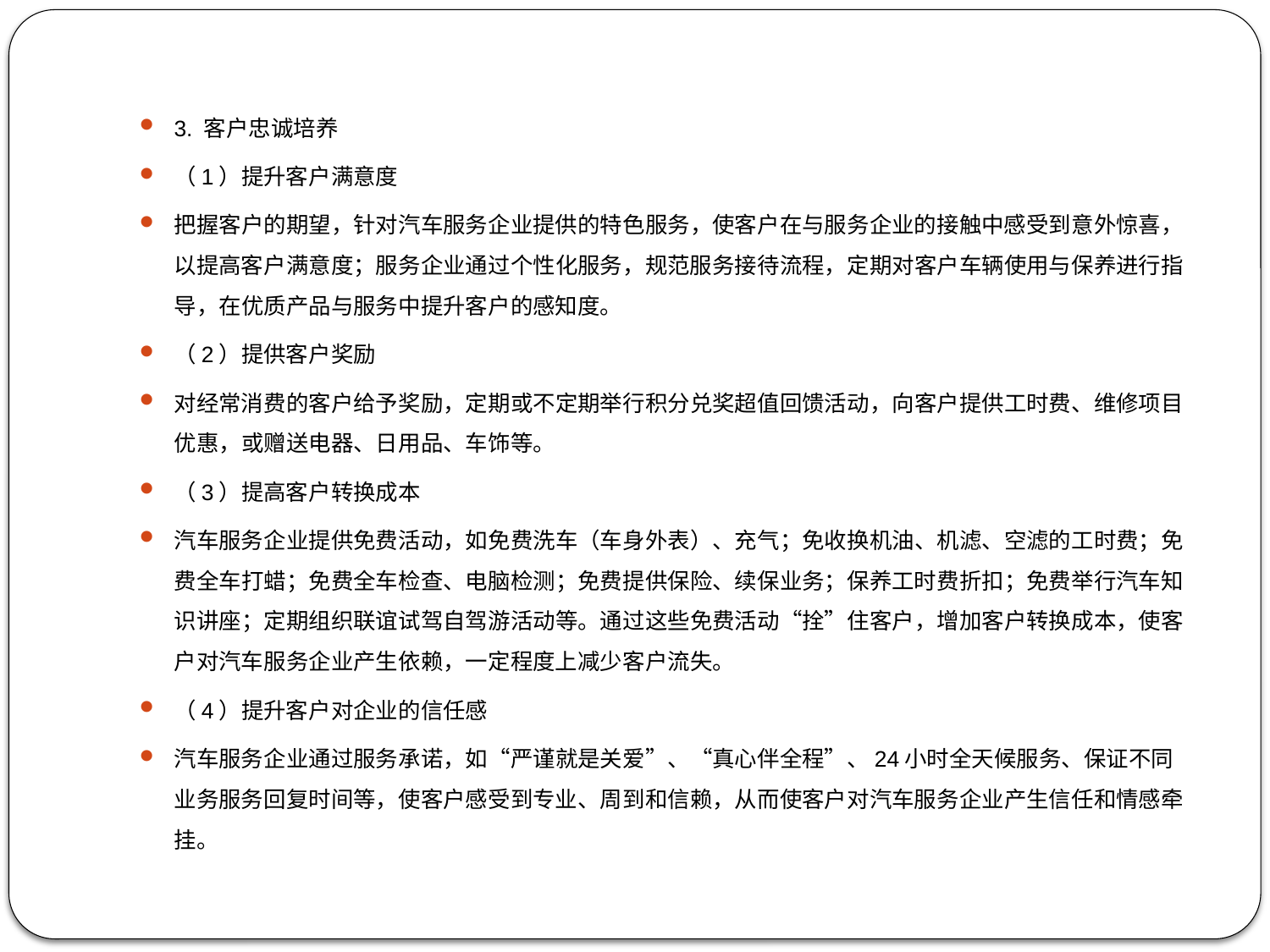

3. 客户忠诚培养
（1）提升客户满意度
把握客户的期望，针对汽车服务企业提供的特色服务，使客户在与服务企业的接触中感受到意外惊喜，以提高客户满意度；服务企业通过个性化服务，规范服务接待流程，定期对客户车辆使用与保养进行指导，在优质产品与服务中提升客户的感知度。
（2）提供客户奖励
对经常消费的客户给予奖励，定期或不定期举行积分兑奖超值回馈活动，向客户提供工时费、维修项目优惠，或赠送电器、日用品、车饰等。
（3）提高客户转换成本
汽车服务企业提供免费活动，如免费洗车（车身外表）、充气；免收换机油、机滤、空滤的工时费；免费全车打蜡；免费全车检查、电脑检测；免费提供保险、续保业务；保养工时费折扣；免费举行汽车知识讲座；定期组织联谊试驾自驾游活动等。通过这些免费活动“拴”住客户，增加客户转换成本，使客户对汽车服务企业产生依赖，一定程度上减少客户流失。
（4）提升客户对企业的信任感
汽车服务企业通过服务承诺，如“严谨就是关爱”、“真心伴全程”、24小时全天候服务、保证不同业务服务回复时间等，使客户感受到专业、周到和信赖，从而使客户对汽车服务企业产生信任和情感牵挂。